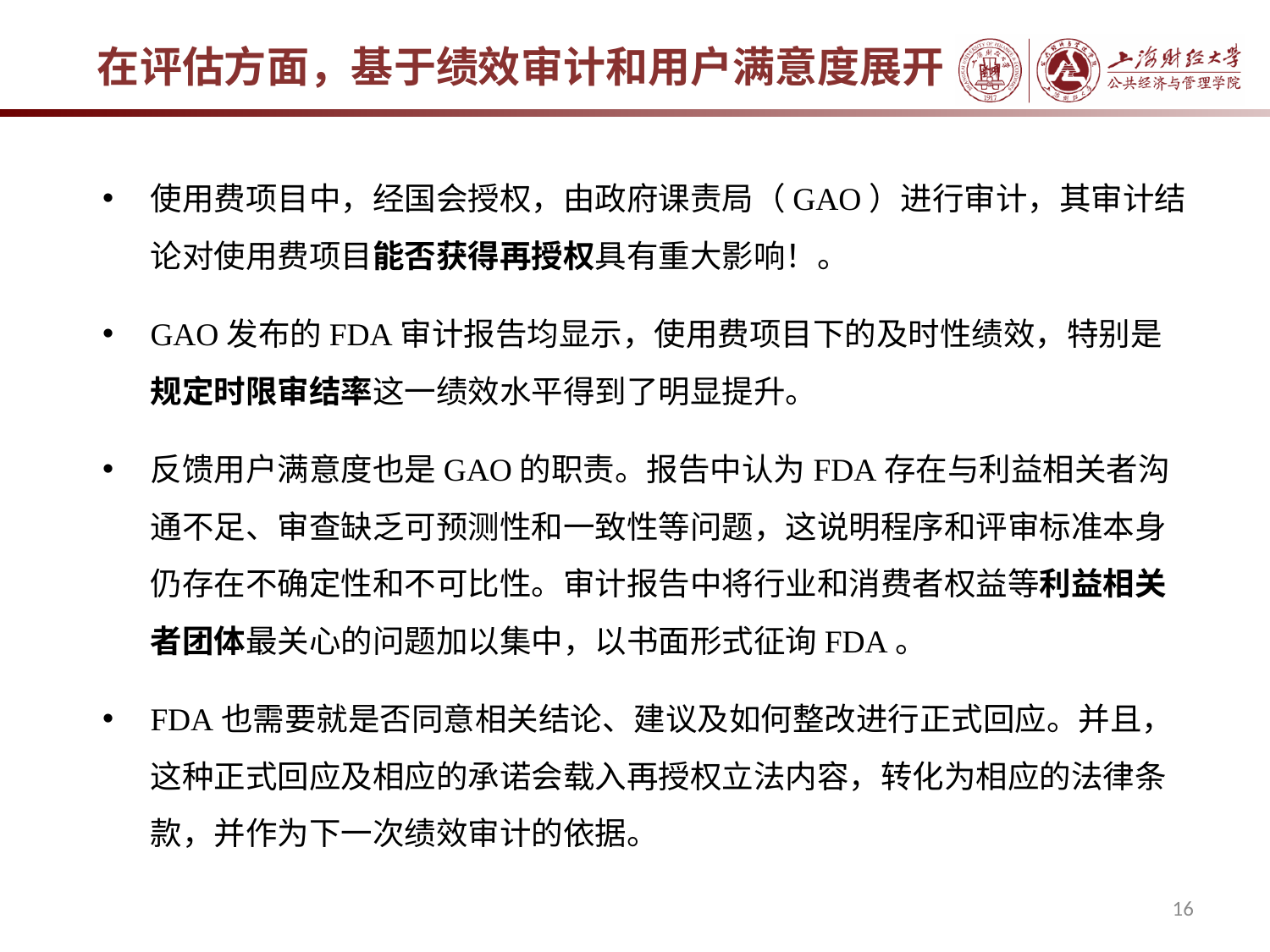

在评估方面，基于绩效审计和用户满意度展开
使用费项目中，经国会授权，由政府课责局（GAO）进行审计，其审计结论对使用费项目能否获得再授权具有重大影响！。
GAO发布的FDA审计报告均显示，使用费项目下的及时性绩效，特别是规定时限审结率这一绩效水平得到了明显提升。
反馈用户满意度也是GAO的职责。报告中认为FDA存在与利益相关者沟通不足、审查缺乏可预测性和一致性等问题，这说明程序和评审标准本身仍存在不确定性和不可比性。审计报告中将行业和消费者权益等利益相关者团体最关心的问题加以集中，以书面形式征询FDA。
FDA也需要就是否同意相关结论、建议及如何整改进行正式回应。并且，这种正式回应及相应的承诺会载入再授权立法内容，转化为相应的法律条款，并作为下一次绩效审计的依据。

16